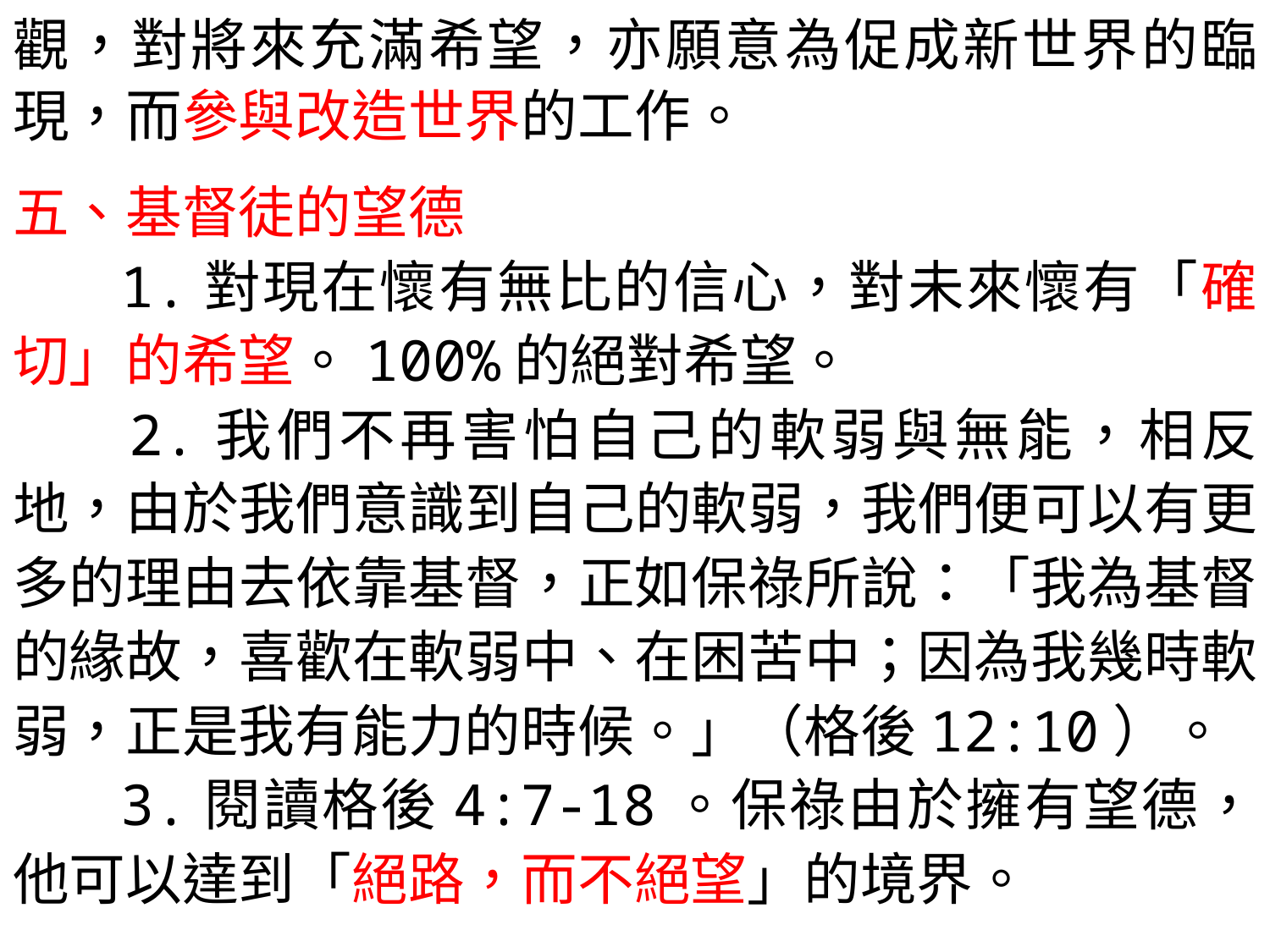

觀，對將來充滿希望，亦願意為促成新世界的臨現，而參與改造世界的工作。
五、基督徒的望德
   1.對現在懷有無比的信心，對未來懷有「確切」的希望。100%的絕對希望。
   2.我們不再害怕自己的軟弱與無能，相反地，由於我們意識到自己的軟弱，我們便可以有更多的理由去依靠基督，正如保祿所說：「我為基督的緣故，喜歡在軟弱中、在困苦中；因為我幾時軟弱，正是我有能力的時候。」（格後12:10）。
   3.閱讀格後4:7-18。保祿由於擁有望德，他可以達到「絕路，而不絕望」的境界。